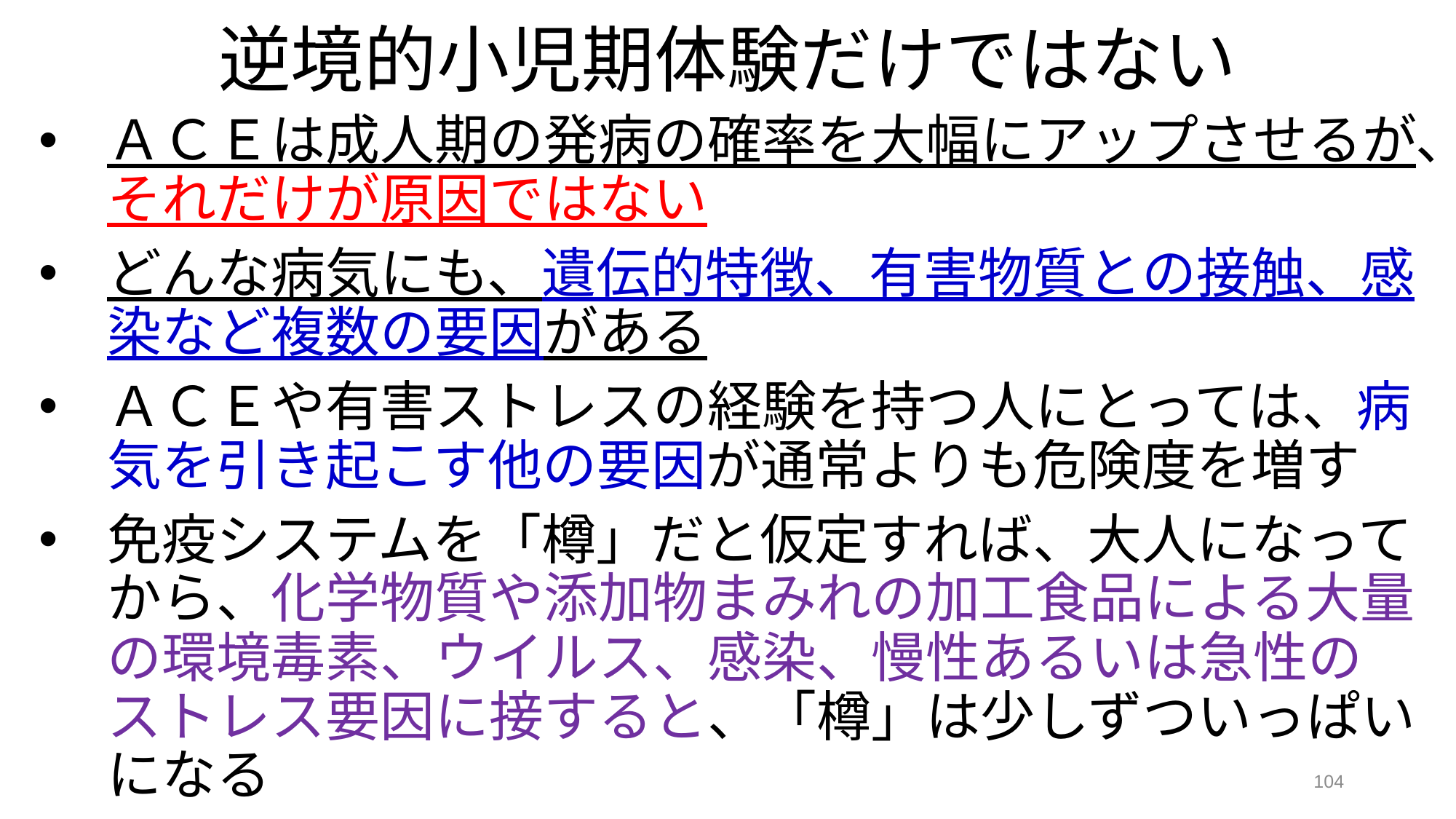

# 逆境的小児期体験だけではない
ＡＣＥは成人期の発病の確率を大幅にアップさせるが、それだけが原因ではない
どんな病気にも、遺伝的特徴、有害物質との接触、感染など複数の要因がある
ＡＣＥや有害ストレスの経験を持つ人にとっては、病気を引き起こす他の要因が通常よりも危険度を増す
免疫システムを「樽」だと仮定すれば、大人になってから、化学物質や添加物まみれの加工食品による大量の環境毒素、ウイルス、感染、慢性あるいは急性のストレス要因に接すると、「樽」は少しずついっぱいになる
104